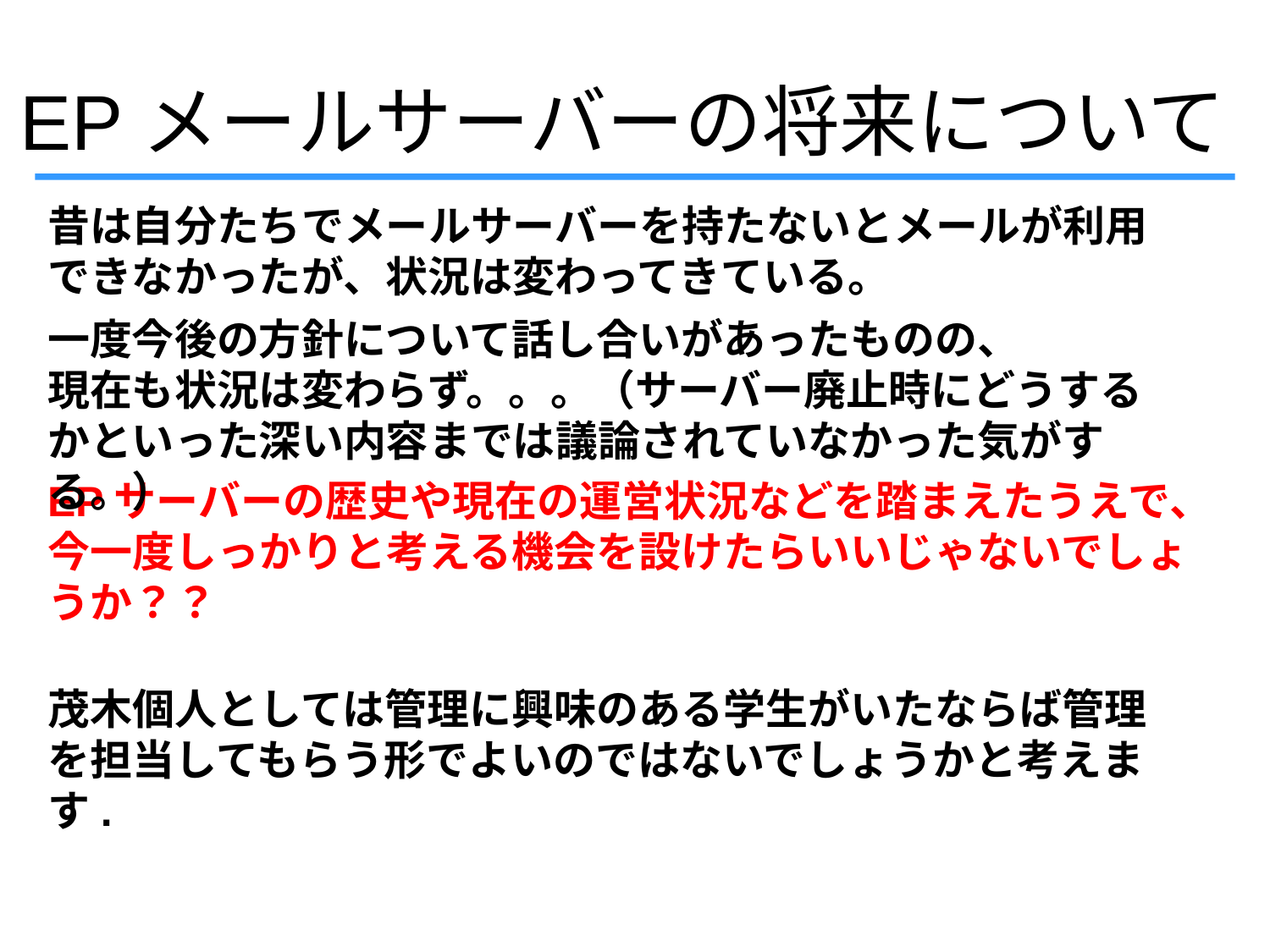

EPメールサーバーの将来について

昔は自分たちでメールサーバーを持たないとメールが利用できなかったが、状況は変わってきている。

一度今後の方針について話し合いがあったものの、
現在も状況は変わらず。。。（サーバー廃止時にどうするかといった深い内容までは議論されていなかった気がする。）
EPサーバーの歴史や現在の運営状況などを踏まえたうえで、
今一度しっかりと考える機会を設けたらいいじゃないでしょうか？？
茂木個人としては管理に興味のある学生がいたならば管理を担当してもらう形でよいのではないでしょうかと考えます.